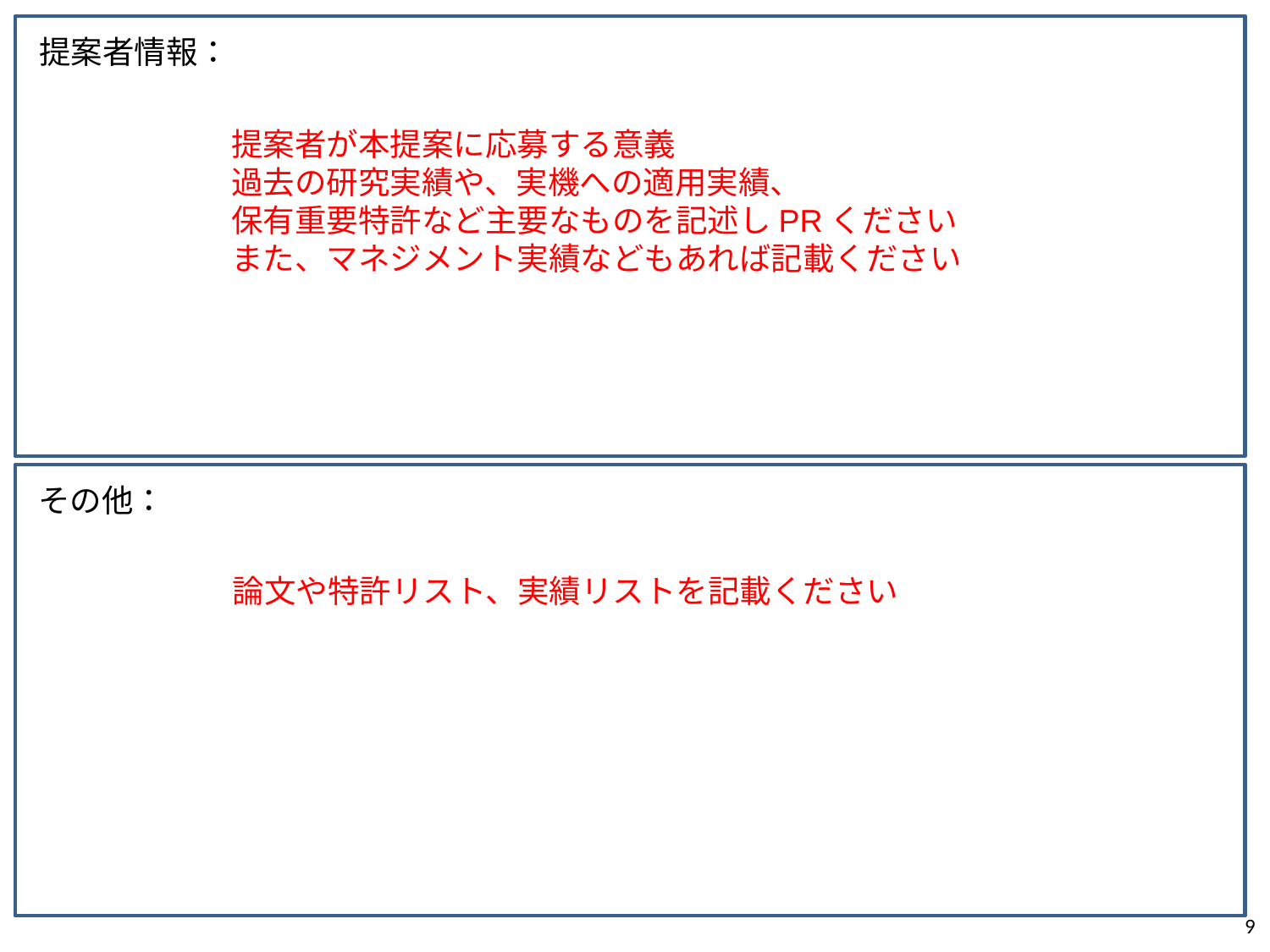

提案者情報：
提案者が本提案に応募する意義
過去の研究実績や、実機への適用実績、
保有重要特許など主要なものを記述しPRください
また、マネジメント実績などもあれば記載ください

その他：
論文や特許リスト、実績リストを記載ください
9